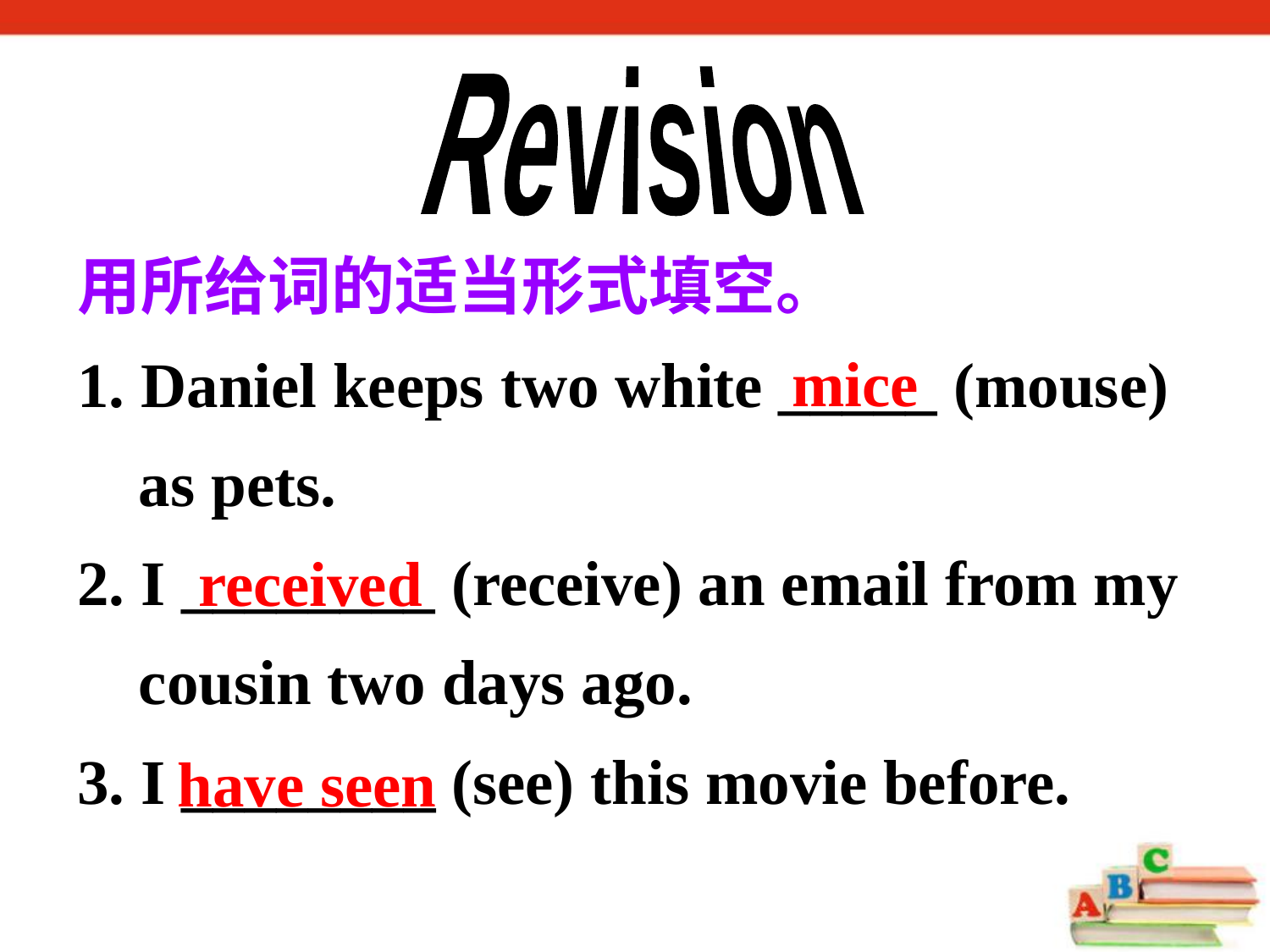

Revision
用所给词的适当形式填空。
1. Daniel keeps two white _____ (mouse) as pets.
2. I ________ (receive) an email from my cousin two days ago.
3. I ________ (see) this movie before.
mice
received
have seen